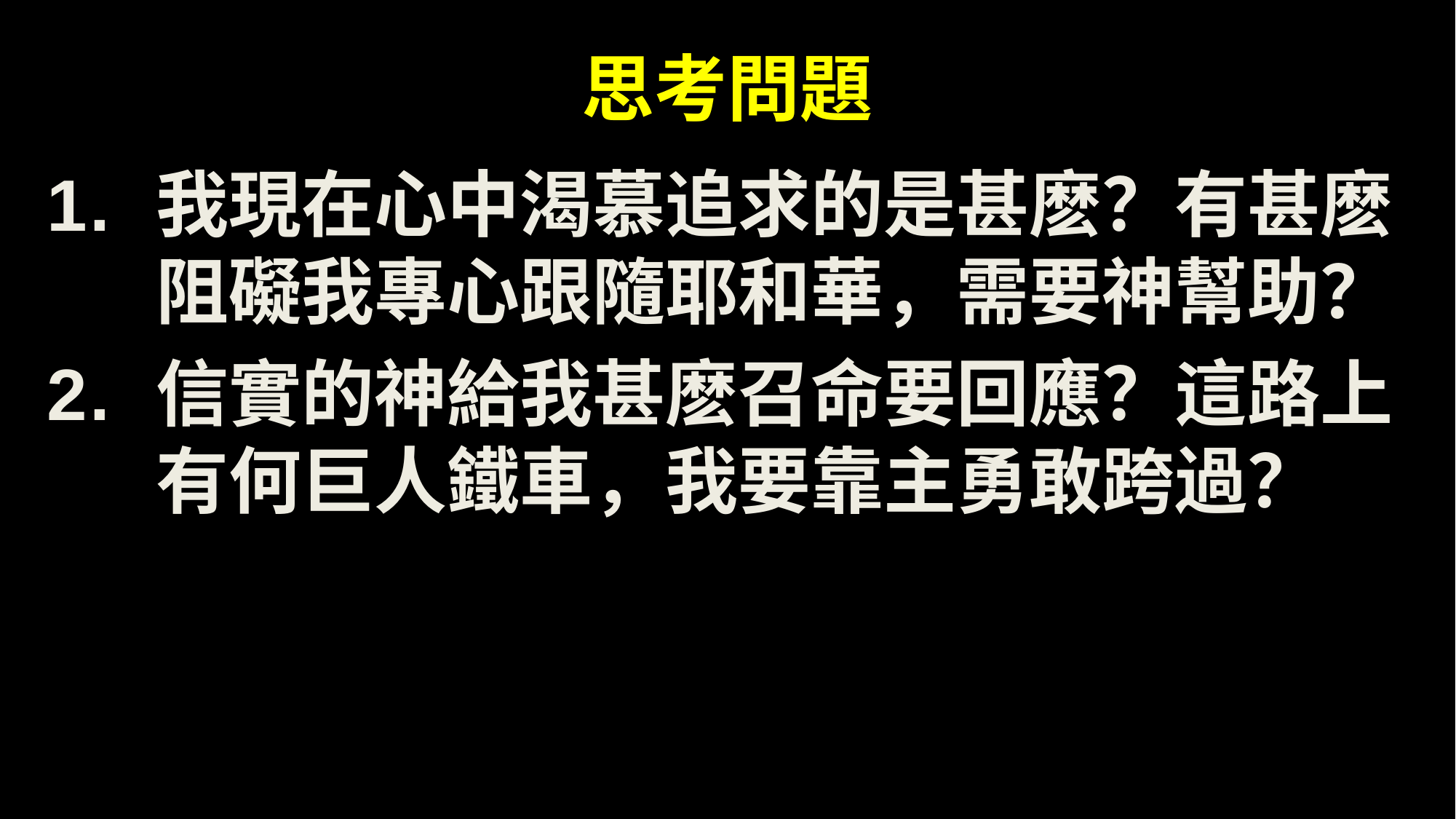

# 思考問題
我現在心中渴慕追求的是甚麽？有甚麽阻礙我專心跟隨耶和華，需要神幫助？
信實的神給我甚麽召命要回應？這路上有何巨人鐵車，我要靠主勇敢跨過？